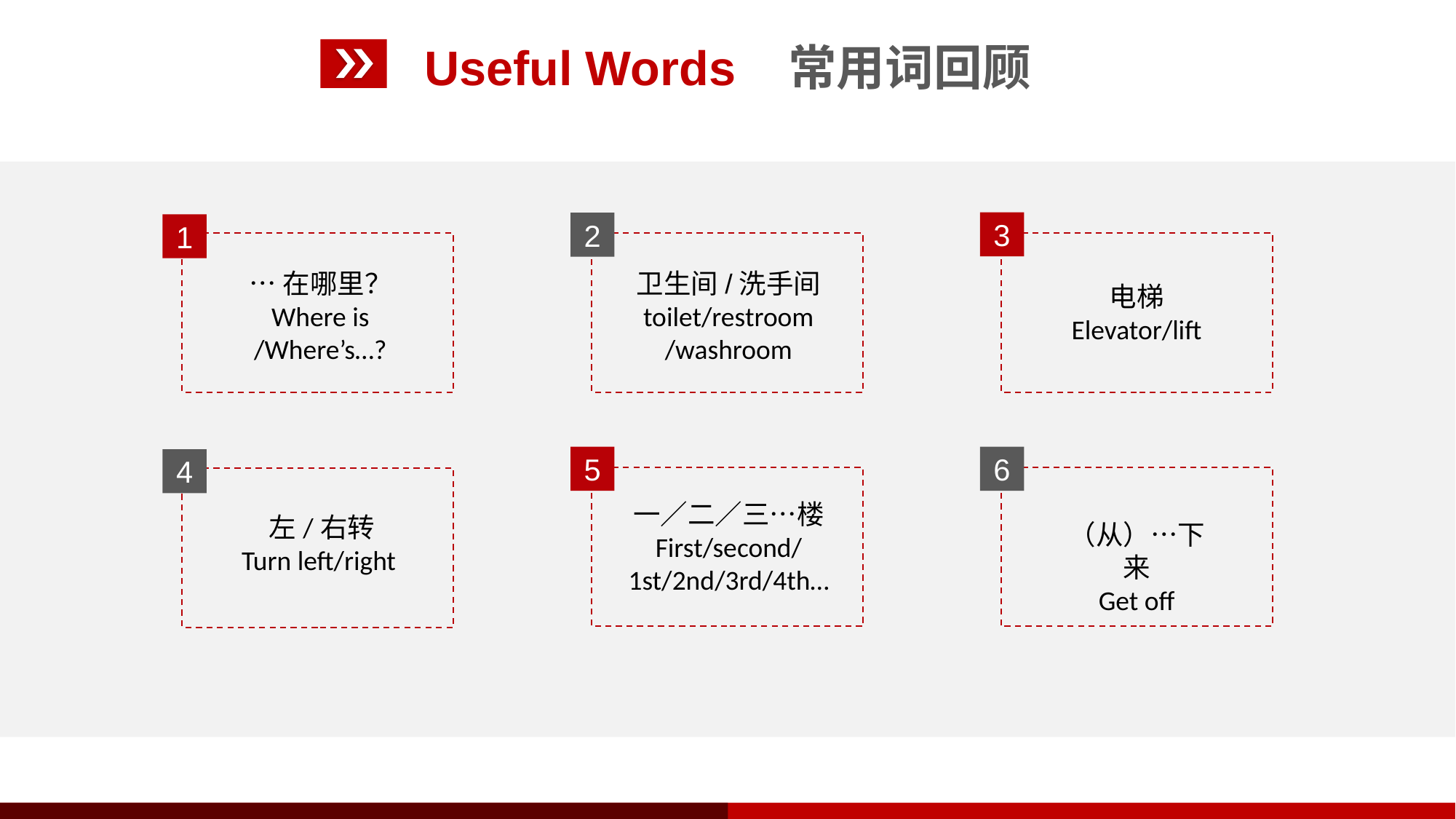

Useful Words   常用词回顾

3
2
1

…在哪里？
Where is
/Where’s…?
卫生间/洗手间
toilet/restroom
/washroom
电梯
Elevator/lift
5
6
4

一／二／三…楼
First/second/
1st/2nd/3rd/4th…
左/右转
Turn left/right
（从）…下来
Get off